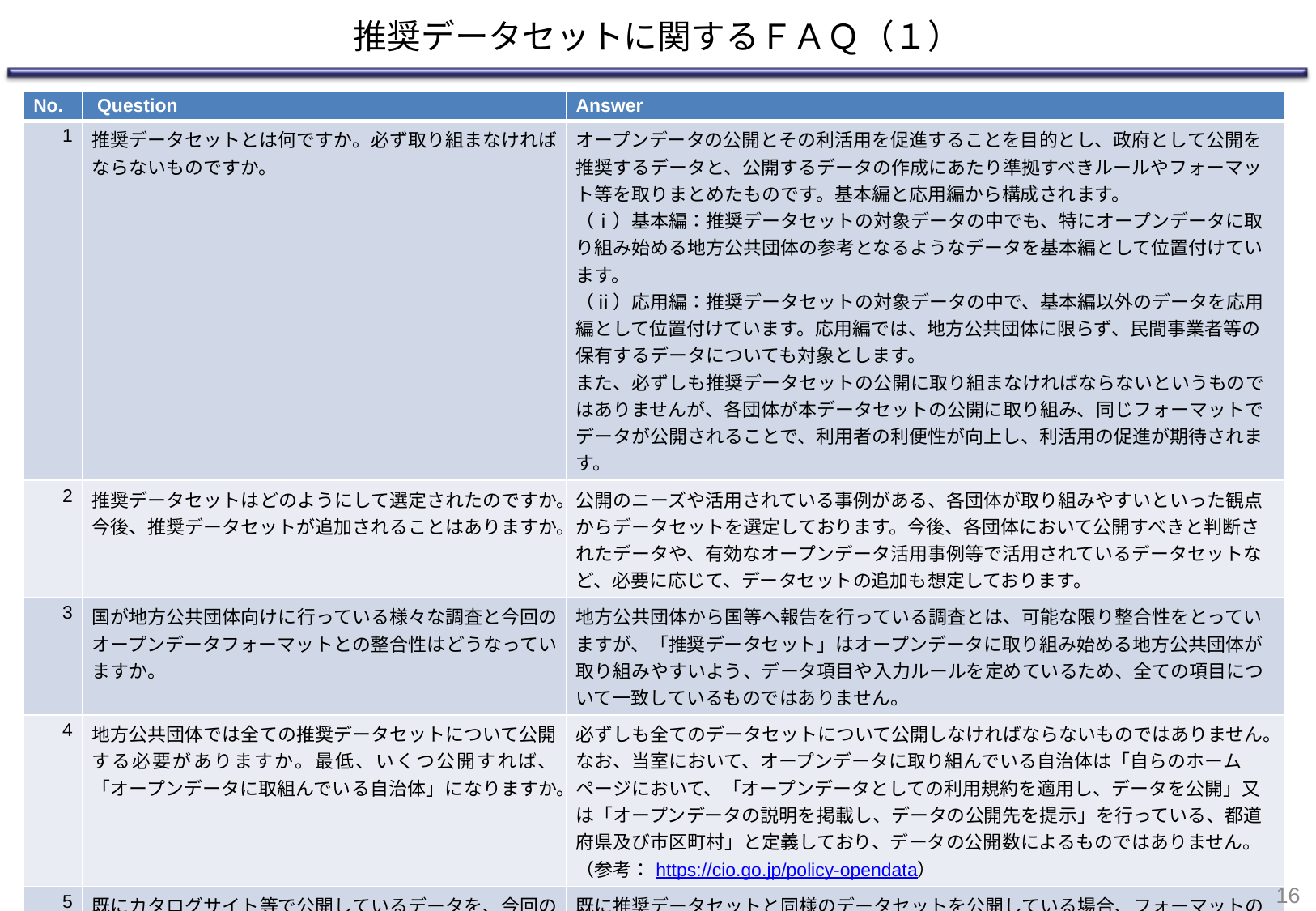

# 推奨データセットに関するＦＡＱ（１）
| No. | Question | Answer |
| --- | --- | --- |
| 1 | 推奨データセットとは何ですか。必ず取り組まなければならないものですか。 | オープンデータの公開とその利活用を促進することを目的とし、政府として公開を推奨するデータと、公開するデータの作成にあたり準拠すべきルールやフォーマット等を取りまとめたものです。基本編と応用編から構成されます。 （ⅰ）基本編：推奨データセットの対象データの中でも、特にオープンデータに取り組み始める地方公共団体の参考となるようなデータを基本編として位置付けています。 （ⅱ）応用編：推奨データセットの対象データの中で、基本編以外のデータを応用編として位置付けています。応用編では、地方公共団体に限らず、民間事業者等の保有するデータについても対象とします。 また、必ずしも推奨データセットの公開に取り組まなければならないというものではありませんが、各団体が本データセットの公開に取り組み、同じフォーマットでデータが公開されることで、利用者の利便性が向上し、利活用の促進が期待されます。 |
| 2 | 推奨データセットはどのようにして選定されたのですか。今後、推奨データセットが追加されることはありますか。 | 公開のニーズや活用されている事例がある、各団体が取り組みやすいといった観点からデータセットを選定しております。今後、各団体において公開すべきと判断されたデータや、有効なオープンデータ活用事例等で活用されているデータセットなど、必要に応じて、データセットの追加も想定しております。 |
| 3 | 国が地方公共団体向けに行っている様々な調査と今回のオープンデータフォーマットとの整合性はどうなっていますか。 | 地方公共団体から国等へ報告を行っている調査とは、可能な限り整合性をとっていますが、「推奨データセット」はオープンデータに取り組み始める地方公共団体が取り組みやすいよう、データ項目や入力ルールを定めているため、全ての項目について一致しているものではありません。 |
| 4 | 地方公共団体では全ての推奨データセットについて公開する必要がありますか。最低、いくつ公開すれば、「オープンデータに取組んでいる自治体」になりますか。 | 必ずしも全てのデータセットについて公開しなければならないものではありません。なお、当室において、オープンデータに取り組んでいる自治体は「自らのホームページにおいて、「オープンデータとしての利用規約を適用し、データを公開」又は「オープンデータの説明を掲載し、データの公開先を提示」を行っている、都道府県及び市区町村」と定義しており、データの公開数によるものではありません。（参考：https://cio.go.jp/policy-opendata） |
| 5 | 既にカタログサイト等で公開しているデータを、今回のフォーマットにあわせて出しなおさないといけないですか。 | 既に推奨データセットと同様のデータセットを公開している場合、フォーマットの共通化による利用者の利便性向上の観点から、推奨データセットとデータ項目等を合わせることが望ましいですが、必ずしも対応しなければならないものではありません。 |
| 6 | 民間のデータなど、データの保有主体が異なるデータなど、地方公共団体が正確に把握が困難なものがありますが、全て調査して公開しなければならないですか。 | 推奨データセットにおいては、各団体が保有するデータについて、公開するものを推奨するものであり、保有していないデータの収集・公開を義務付けるものではありません。また、住民サービス向上等の一環として、各団体が独自にデータを収集・公開することを妨げるものではありません。 |
16